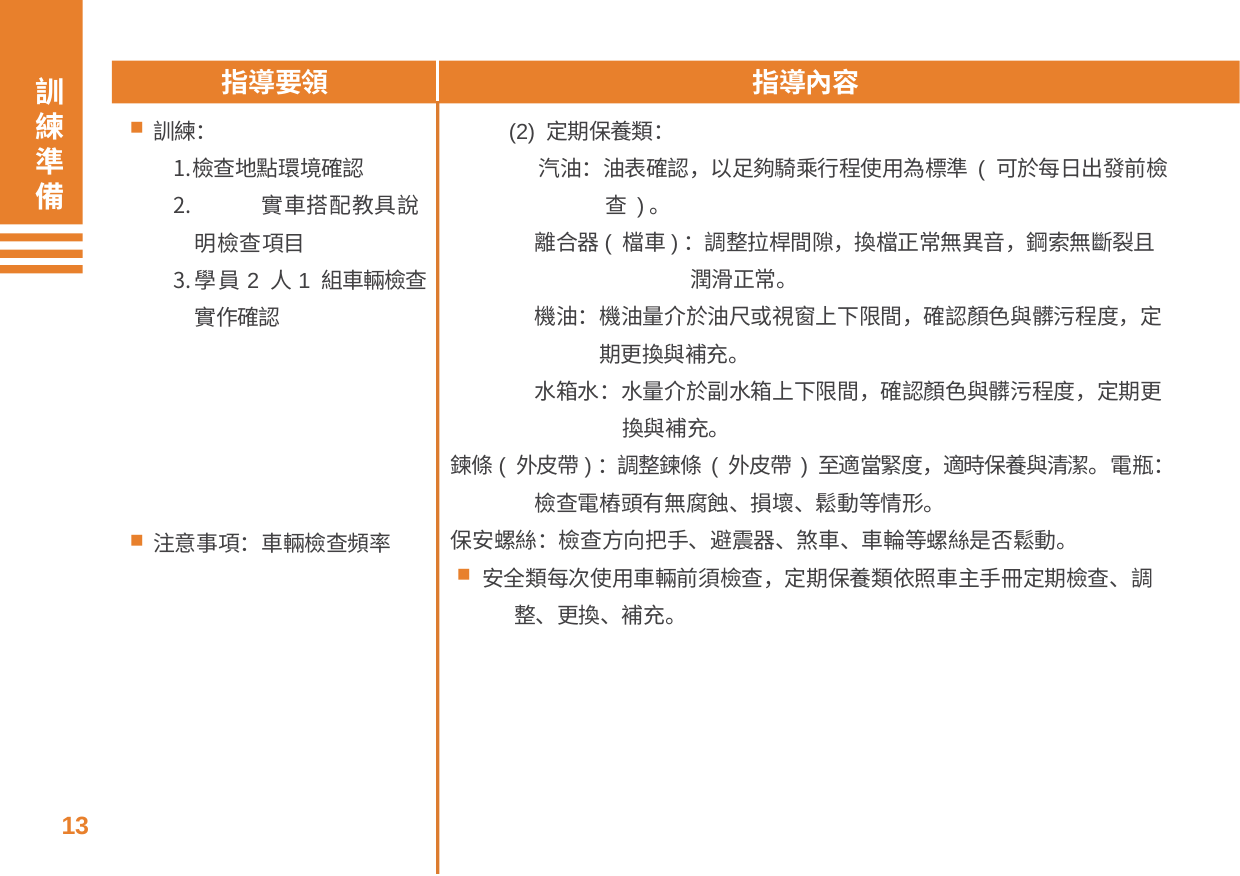

指導要領
指導內容
訓練準備
訓練：
檢查地點環境確認
	實車搭配教具說明檢查項目
學員2 人1 組車輛檢查實作確認
(2) 定期保養類：
汽油：油表確認，以足夠騎乘行程使用為標準 ( 可於每日出發前檢查 )。
離合器( 檔車)：調整拉桿間隙，換檔正常無異音，鋼索無斷裂且潤滑正常。
機油：機油量介於油尺或視窗上下限間，確認顏色與髒污程度，定期更換與補充。
水箱水：水量介於副水箱上下限間，確認顏色與髒污程度，定期更換與補充。
鍊條( 外皮帶)：調整鍊條 ( 外皮帶 ) 至適當緊度，適時保養與清潔。電瓶：檢查電樁頭有無腐蝕、損壞、鬆動等情形。
保安螺絲：檢查方向把手、避震器、煞車、車輪等螺絲是否鬆動。
安全類每次使用車輛前須檢查，定期保養類依照車主手冊定期檢查、調	整、更換、補充。

注意事項：車輛檢查頻率
13